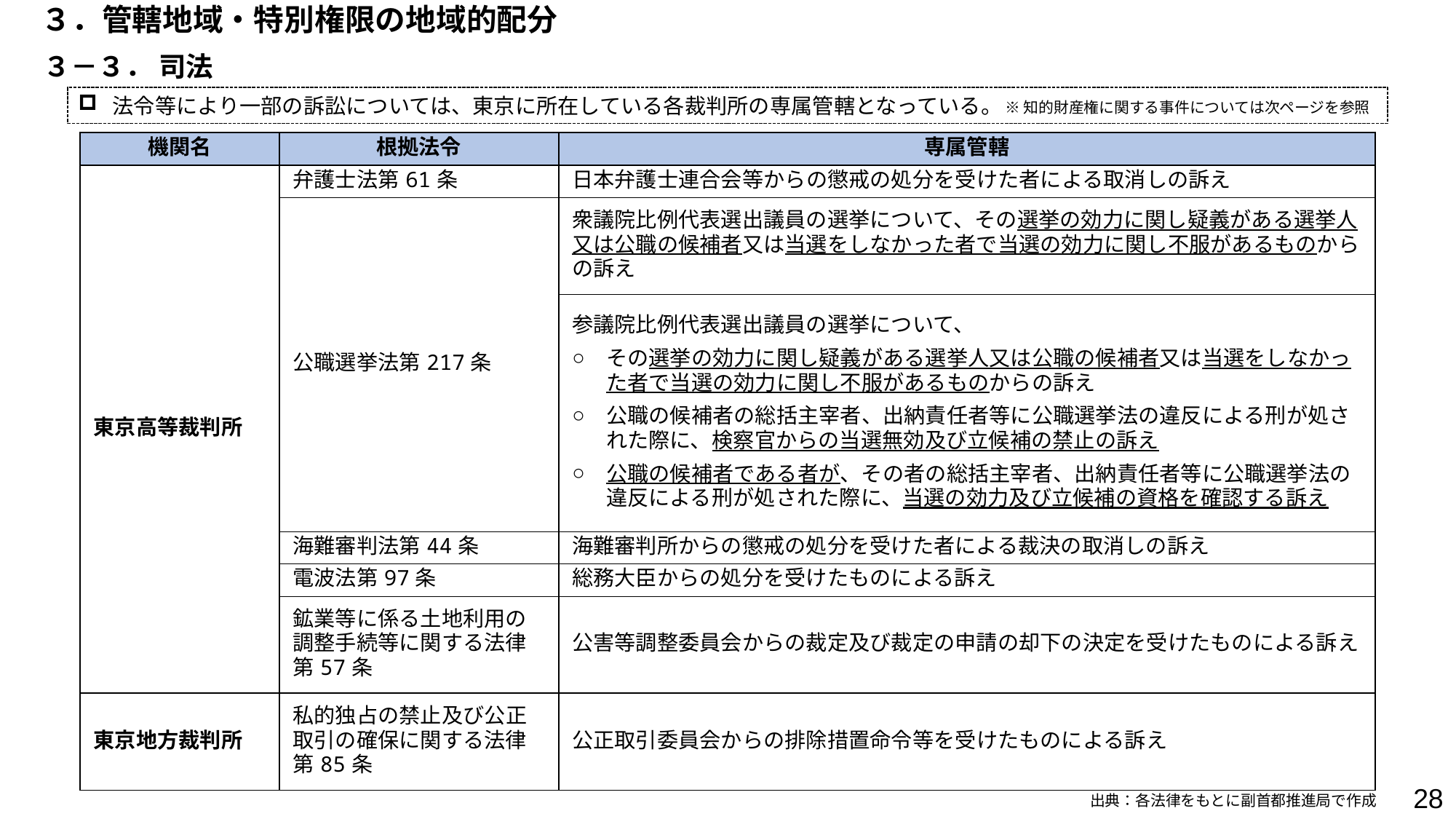

３．管轄地域・特別権限の地域的配分
３－３． 司法
法令等により一部の訴訟については、東京に所在している各裁判所の専属管轄となっている。
※知的財産権に関する事件については次ページを参照
| 機関名 | 根拠法令 | 専属管轄 |
| --- | --- | --- |
| 東京高等裁判所 | 弁護士法第61条 | 日本弁護士連合会等からの懲戒の処分を受けた者による取消しの訴え |
|  | 公職選挙法第217条 | 衆議院比例代表選出議員の選挙について、その選挙の効力に関し疑義がある選挙人又は公職の候補者又は当選をしなかった者で当選の効力に関し不服があるものからの訴え |
|  |  | 参議院比例代表選出議員の選挙について、 その選挙の効力に関し疑義がある選挙人又は公職の候補者又は当選をしなかった者で当選の効力に関し不服があるものからの訴え 公職の候補者の総括主宰者、出納責任者等に公職選挙法の違反による刑が処された際に、検察官からの当選無効及び立候補の禁止の訴え 公職の候補者である者が、その者の総括主宰者、出納責任者等に公職選挙法の違反による刑が処された際に、当選の効力及び立候補の資格を確認する訴え |
|  | 海難審判法第44条 | 海難審判所からの懲戒の処分を受けた者による裁決の取消しの訴え |
|  | 電波法第97条 | 総務大臣からの処分を受けたものによる訴え |
|  | 鉱業等に係る土地利用の調整手続等に関する法律第57条 | 公害等調整委員会からの裁定及び裁定の申請の却下の決定を受けたものによる訴え |
| 東京地方裁判所 | 私的独占の禁止及び公正取引の確保に関する法律第85条 | 公正取引委員会からの排除措置命令等を受けたものによる訴え |
28
出典：各法律をもとに副首都推進局で作成